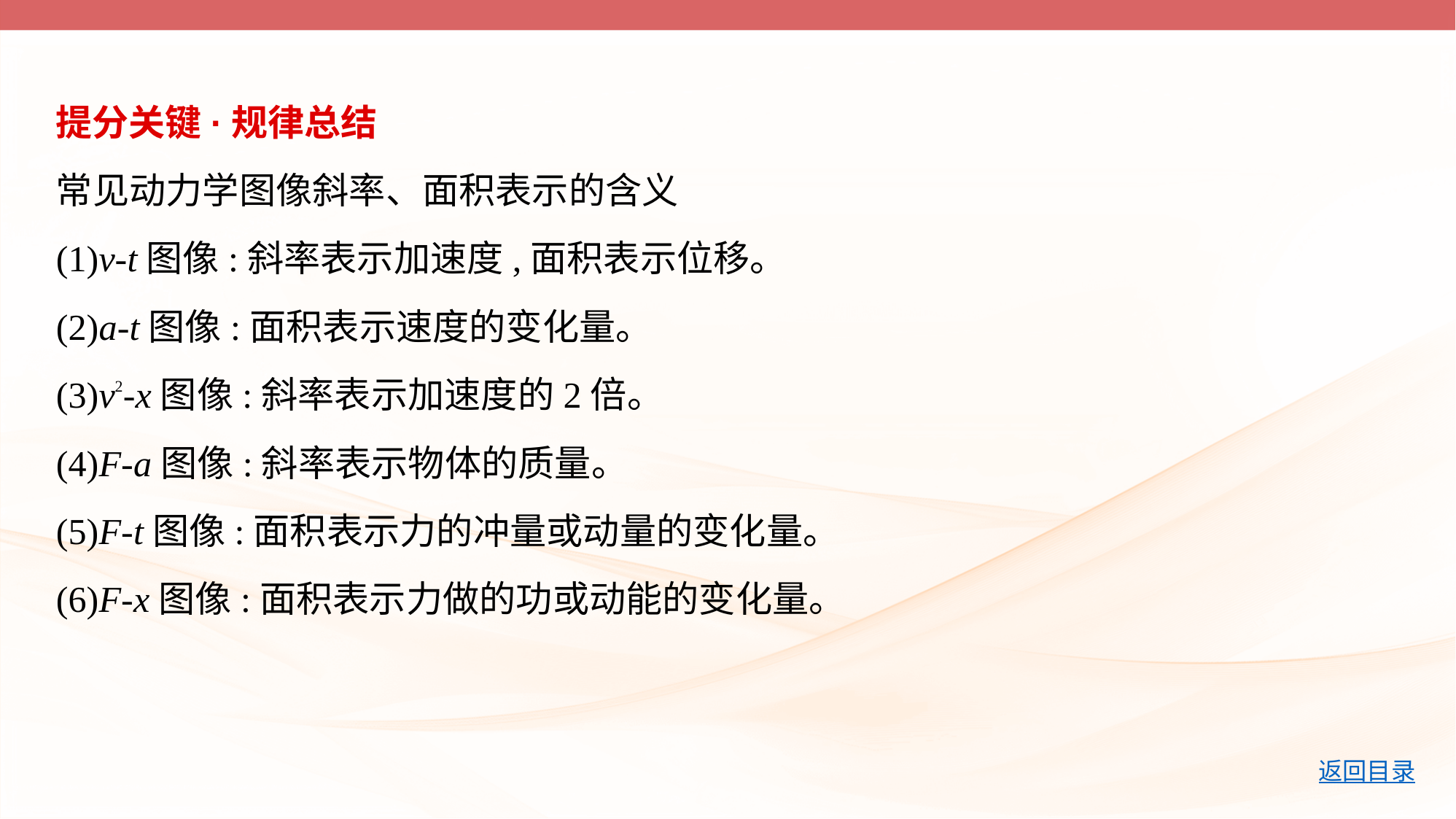

提分关键·规律总结
常见动力学图像斜率、面积表示的含义
(1)v-t图像:斜率表示加速度,面积表示位移。
(2)a-t图像:面积表示速度的变化量。
(3)v2-x图像:斜率表示加速度的2倍。
(4)F-a图像:斜率表示物体的质量。
(5)F-t图像:面积表示力的冲量或动量的变化量。
(6)F-x图像:面积表示力做的功或动能的变化量。